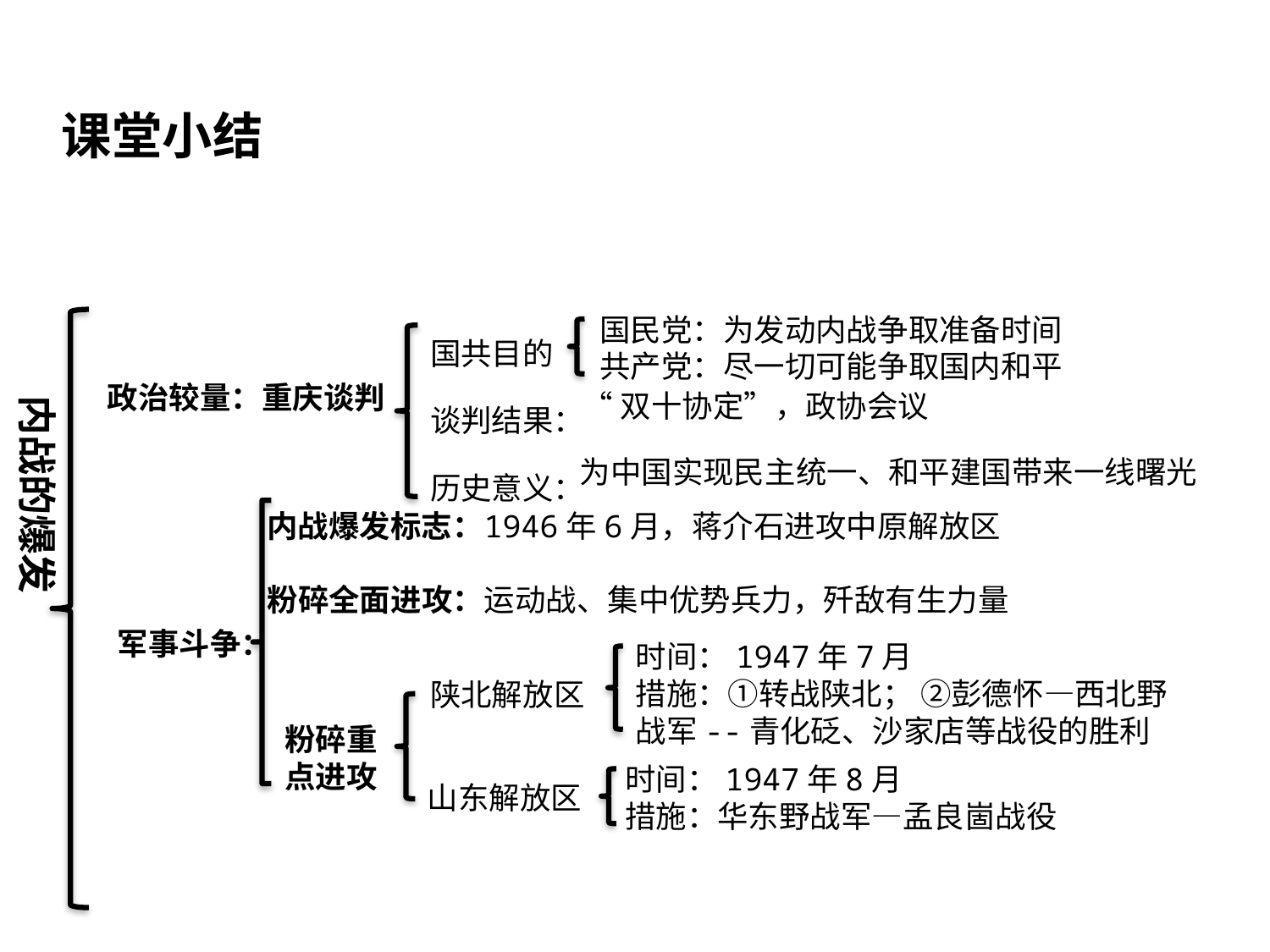

课堂小结
内战的爆发
国共目的
谈判结果：
历史意义：
国民党：为发动内战争取准备时间
共产党：尽一切可能争取国内和平

政治较量：重庆谈判
“双十协定”，政协会议
为中国实现民主统一、和平建国带来一线曙光

内战爆发标志：
1946年6月，蒋介石进攻中原解放区

粉碎全面进攻：
运动战、集中优势兵力，歼敌有生力量
军事斗争：
时间：1947年7月
措施：①转战陕北； ②彭德怀—西北野战军--青化砭、沙家店等战役的胜利

陕北解放区

粉碎重
点进攻
时间：1947年8月
措施：华东野战军—孟良崮战役

山东解放区